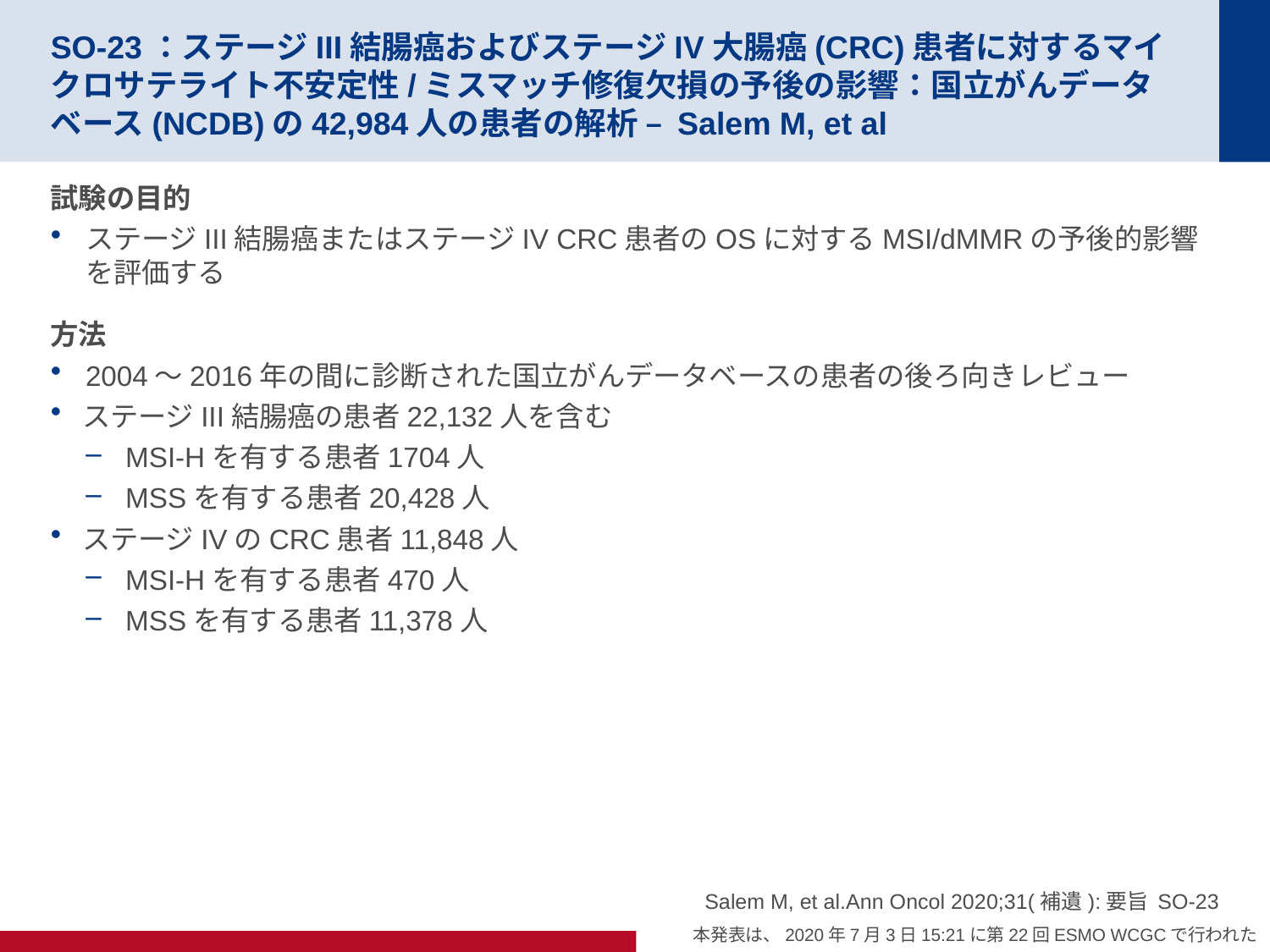

# SO-23：ステージIII結腸癌およびステージIV大腸癌(CRC)患者に対するマイクロサテライト不安定性/ミスマッチ修復欠損の予後の影響：国立がんデータベース(NCDB)の42,984人の患者の解析 – Salem M, et al
試験の目的
ステージIII結腸癌またはステージIV CRC患者のOSに対するMSI/dMMRの予後的影響を評価する
方法
2004～2016年の間に診断された国立がんデータベースの患者の後ろ向きレビュー
ステージIII結腸癌の患者22,132人を含む
MSI-Hを有する患者1704人
MSSを有する患者20,428人
ステージIVのCRC患者11,848人
MSI-Hを有する患者470人
MSSを有する患者11,378人

Salem M, et al.Ann Oncol 2020;31(補遺):要旨 SO-23
本発表は、2020年7月3日15:21に第22回ESMO WCGCで行われた